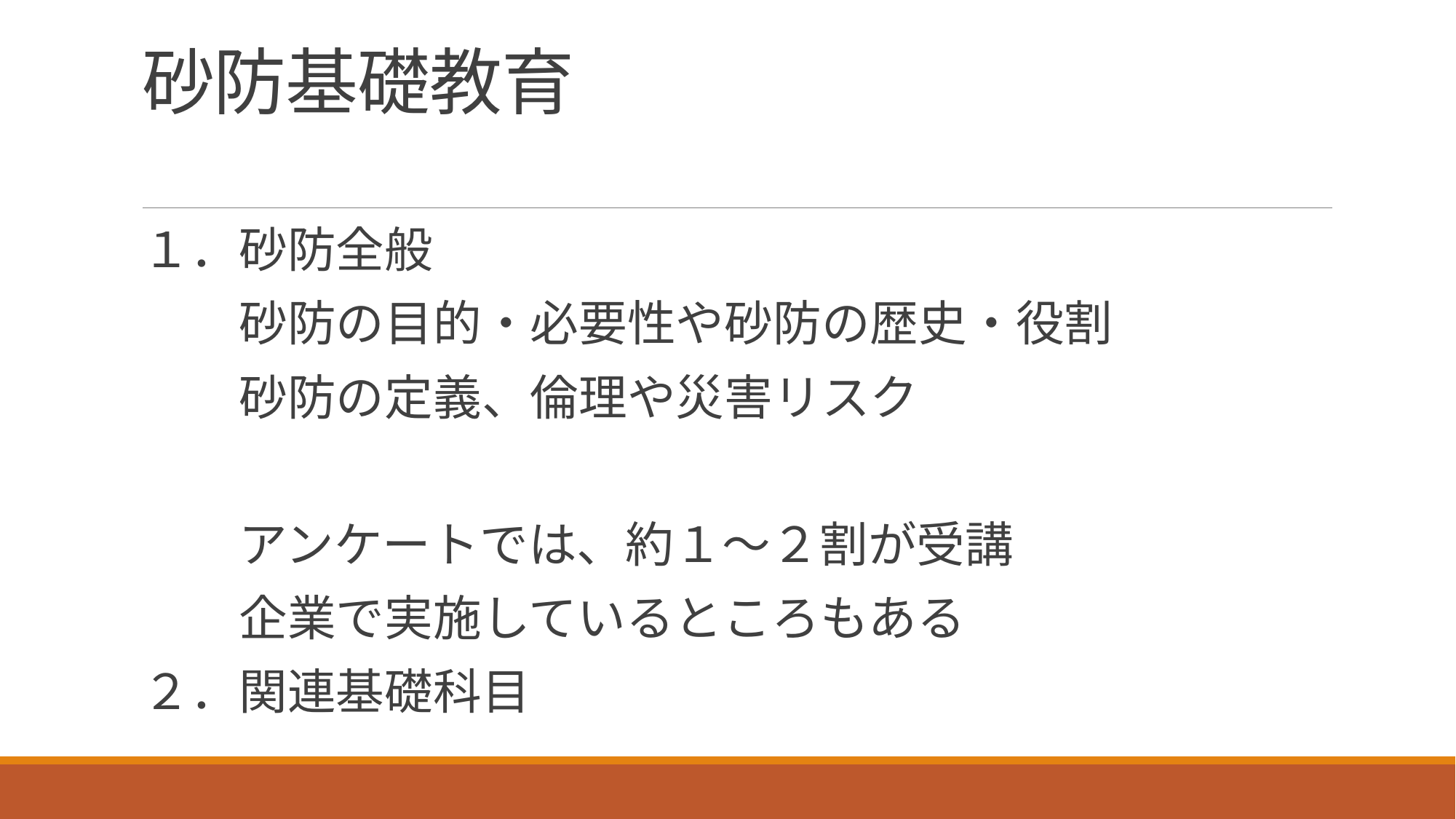

# 砂防基礎教育
１．砂防全般
　　砂防の目的・必要性や砂防の歴史・役割
　　砂防の定義、倫理や災害リスク

　　アンケートでは、約１～２割が受講
　　企業で実施しているところもある
２．関連基礎科目